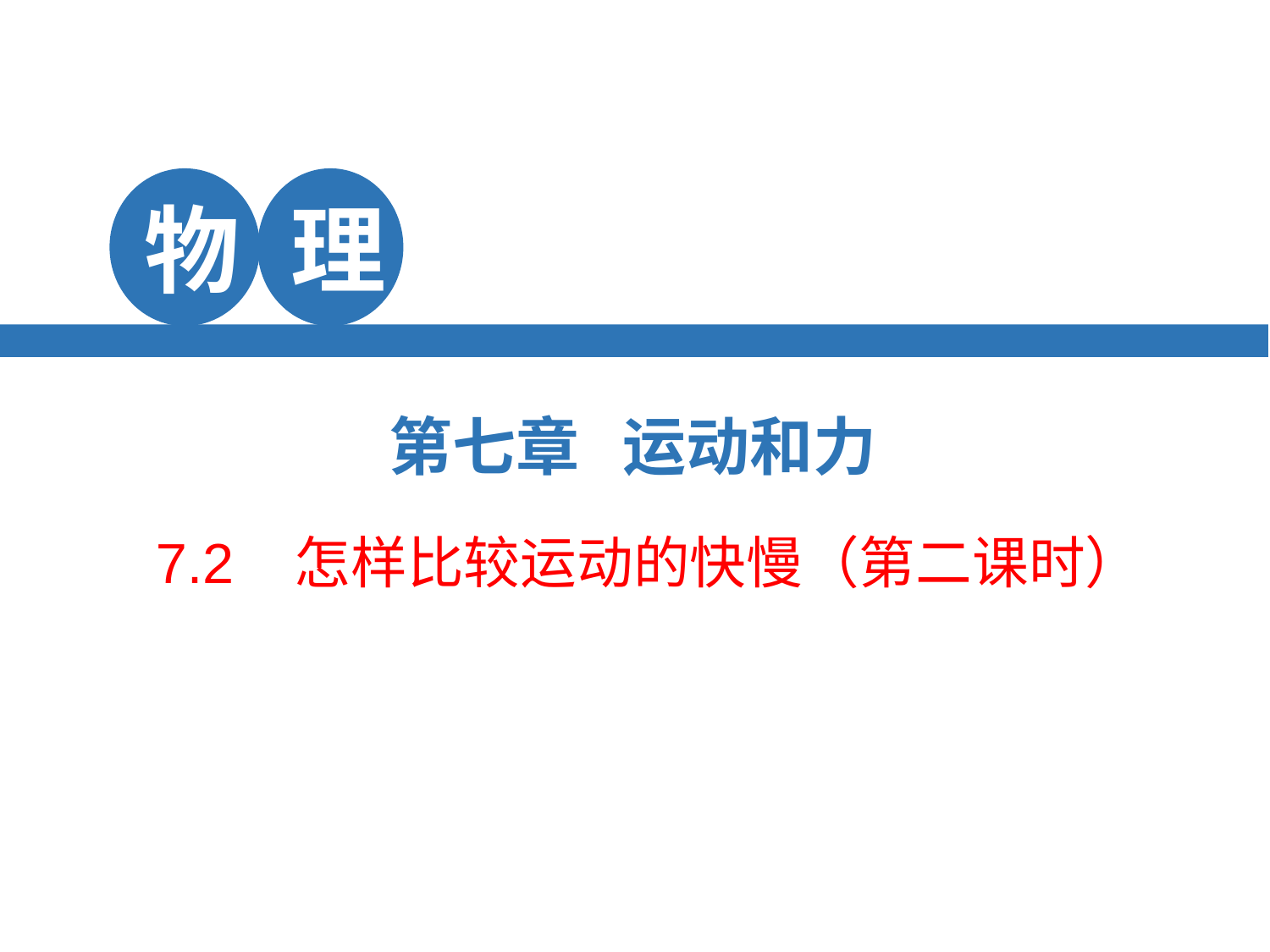

物
理

第七章   运动和力
学  视
  7.2   怎样比较运动的快慢（第二课时）